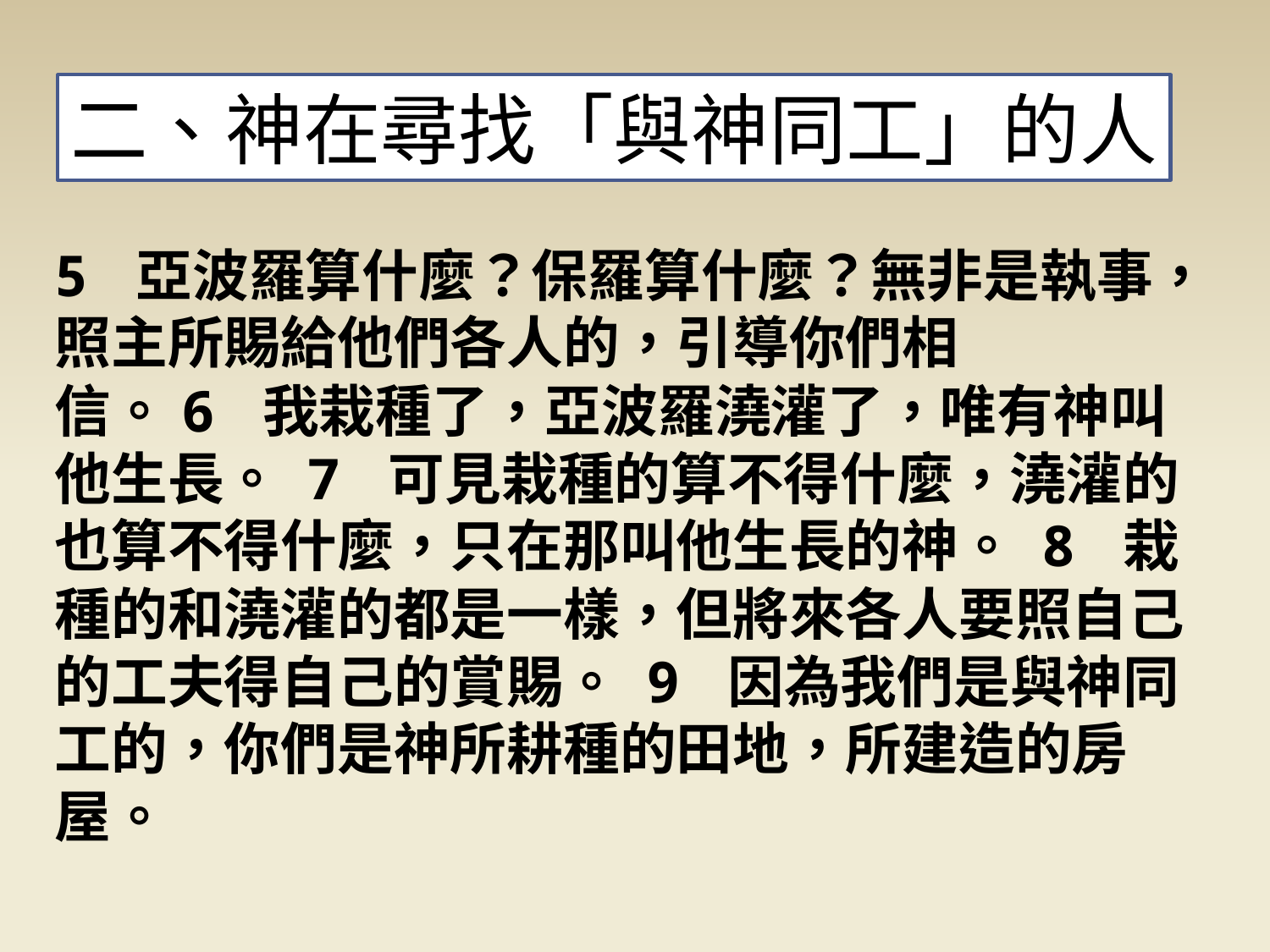

二、神在尋找「與神同工」的人
5 亞波羅算什麼？保羅算什麼？無非是執事，照主所賜給他們各人的，引導你們相信。6 我栽種了，亞波羅澆灌了，唯有神叫他生長。 7 可見栽種的算不得什麼，澆灌的也算不得什麼，只在那叫他生長的神。 8 栽種的和澆灌的都是一樣，但將來各人要照自己的工夫得自己的賞賜。 9 因為我們是與神同工的，你們是神所耕種的田地，所建造的房屋。